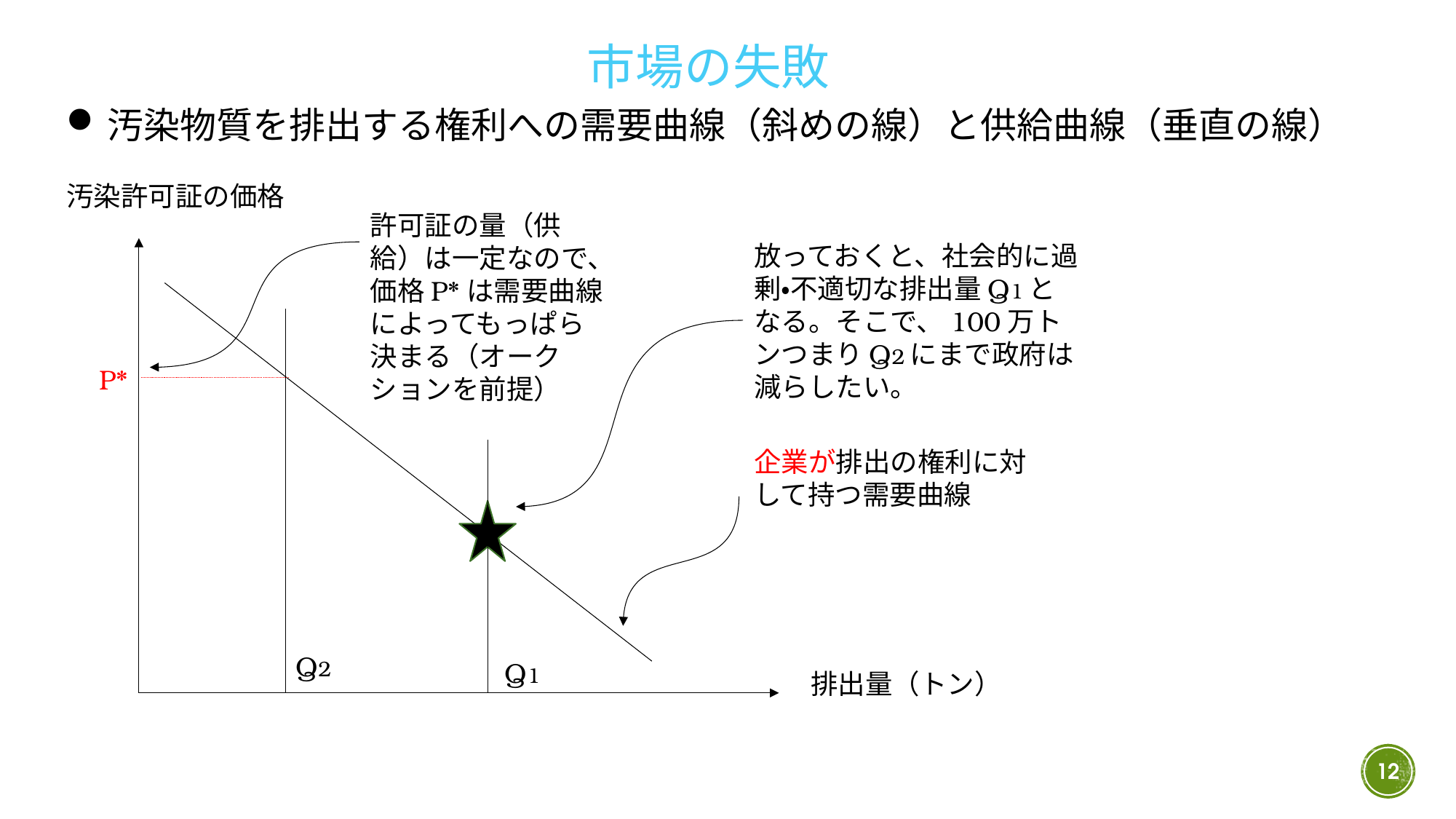

市場の失敗
汚染物質を排出する権利への需要曲線（斜めの線）と供給曲線（垂直の線）

汚染許可証の価格
許可証の量（供給）は一定なので、価格P*は需要曲線によってもっぱら決まる（オークションを前提）
放っておくと、社会的に過剰・不適切な排出量Q1となる。そこで、100万トンつまりQ2にまで政府は減らしたい。
P*
企業が排出の権利に対して持つ需要曲線

Q2
Q1
排出量（トン）
12